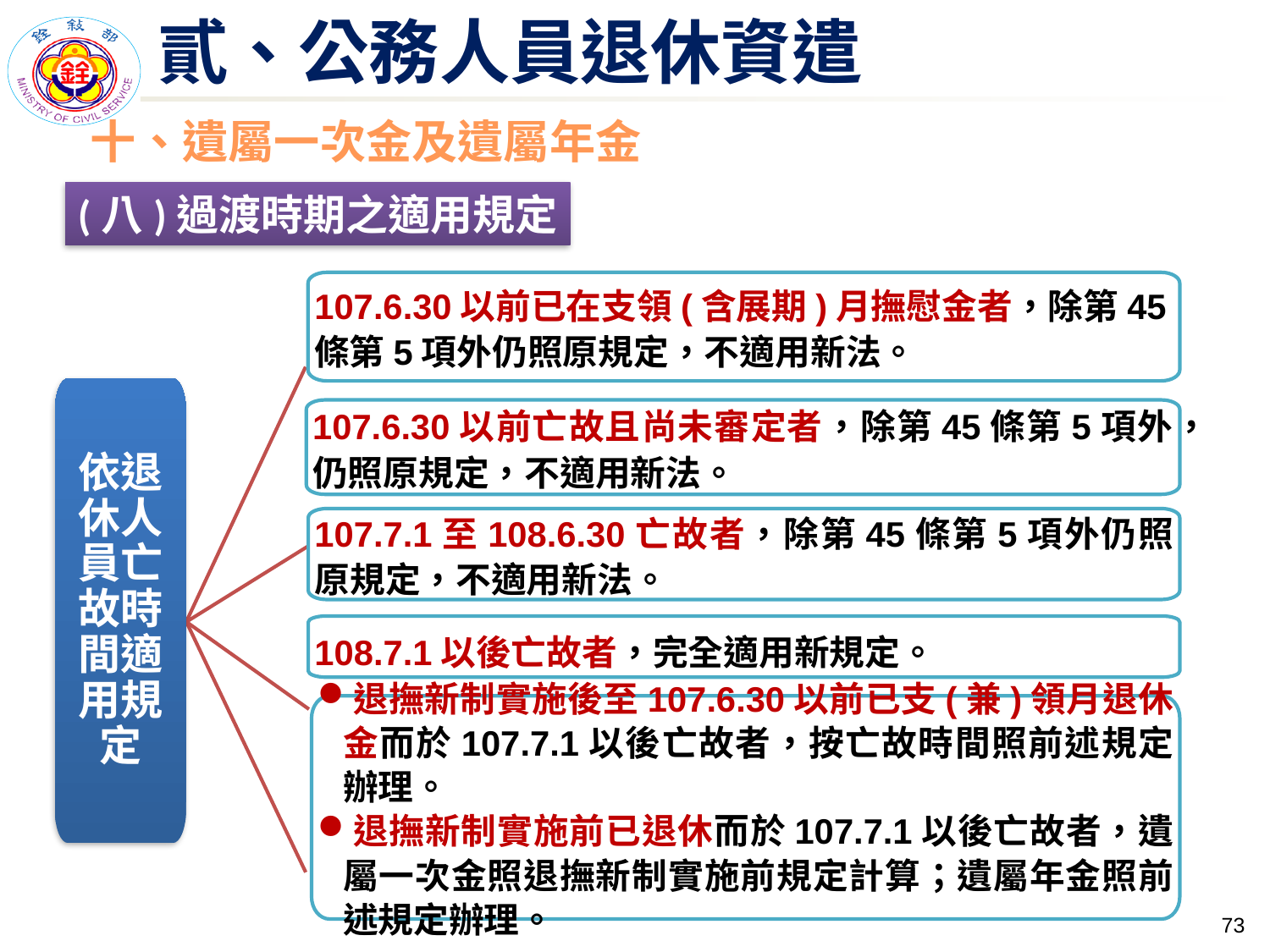

# 貳、公務人員退休資遣
十、遺屬一次金及遺屬年金
(八)過渡時期之適用規定
107.6.30以前已在支領(含展期)月撫慰金者，除第45條第5項外仍照原規定，不適用新法。
依退休人員亡故時間適用規定
107.6.30以前亡故且尚未審定者，除第45條第5項外，仍照原規定，不適用新法。

107.7.1至108.6.30亡故者，除第45條第5項外仍照原規定，不適用新法。

108.7.1以後亡故者，完全適用新規定。

退撫新制實施後至107.6.30以前已支(兼)領月退休金而於107.7.1以後亡故者，按亡故時間照前述規定辦理。
退撫新制實施前已退休而於107.7.1以後亡故者，遺屬一次金照退撫新制實施前規定計算；遺屬年金照前述規定辦理。
73